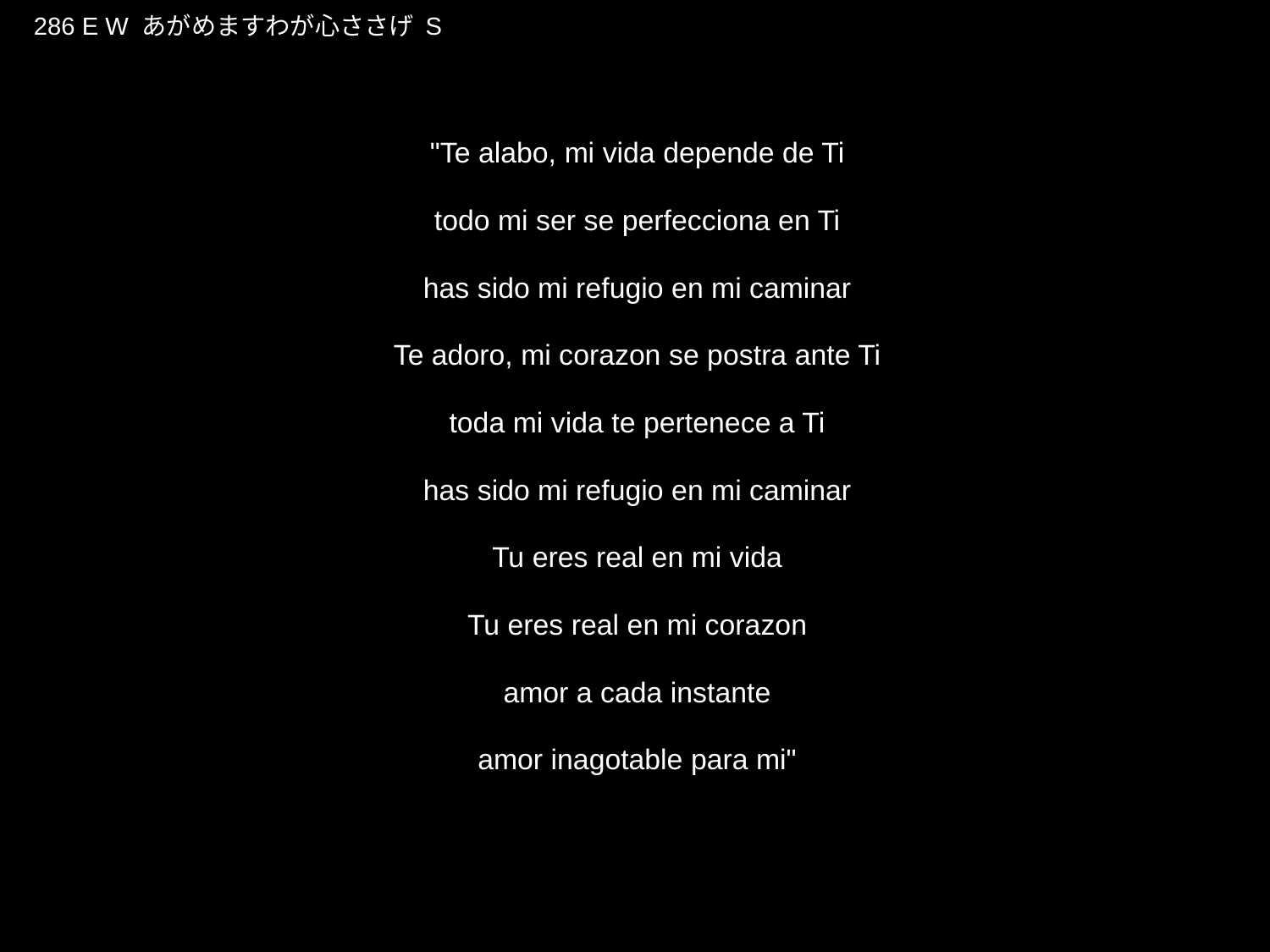

あがめますわがこころささげ
★W
286 E W あがめますわが心ささげ S
★２
"Te alabo, mi vida depende de Ti
todo mi ser se perfecciona en Ti
has sido mi refugio en mi caminar
Te adoro, mi corazon se postra ante Ti
toda mi vida te pertenece a Ti
has sido mi refugio en mi caminar
Tu eres real en mi vida
Tu eres real en mi corazon
amor a cada instante
amor inagotable para mi"